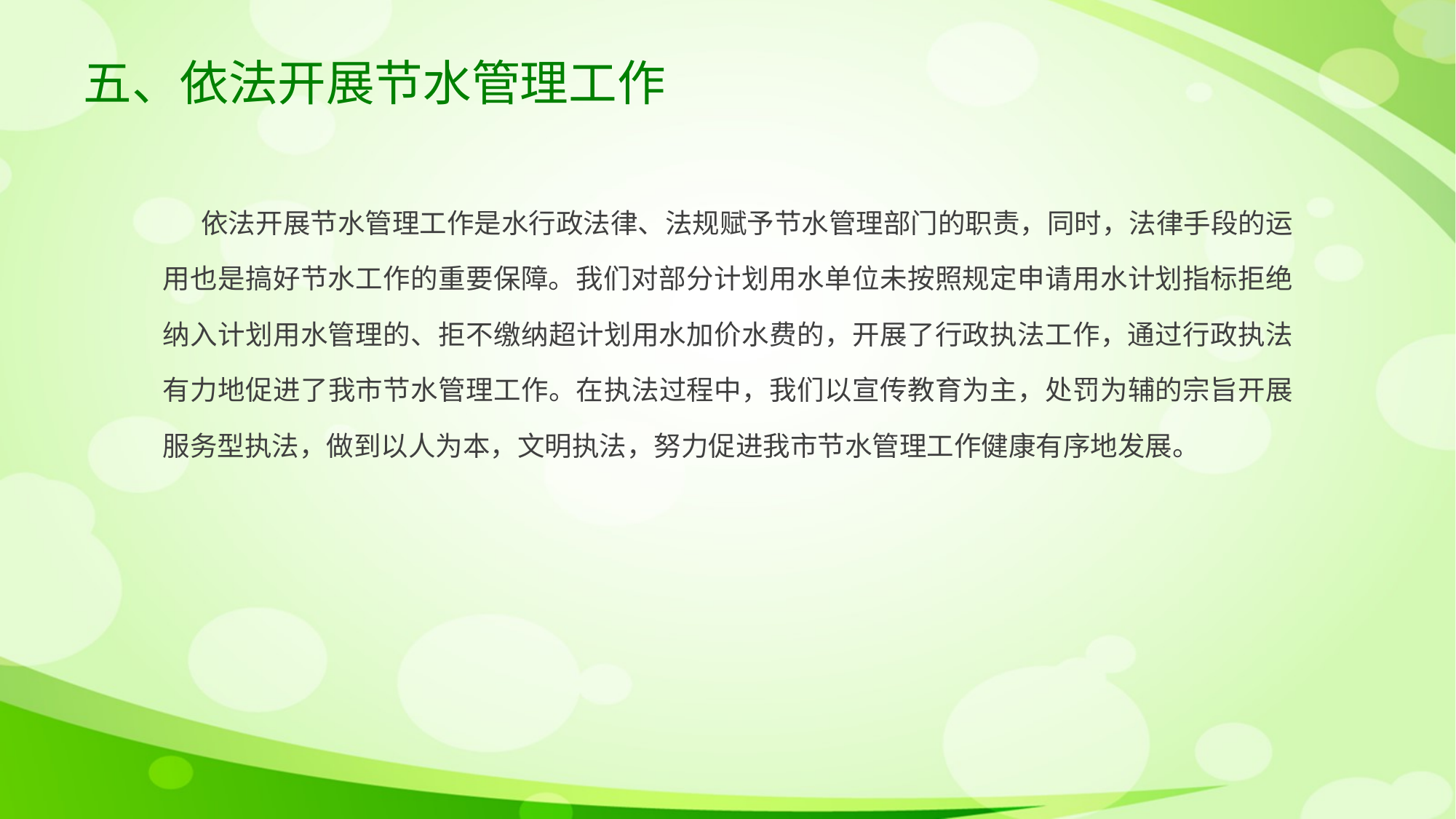

五、依法开展节水管理工作
       依法开展节水管理工作是水行政法律、法规赋予节水管理部门的职责，同时，法律手段的运用也是搞好节水工作的重要保障。我们对部分计划用水单位未按照规定申请用水计划指标拒绝纳入计划用水管理的、拒不缴纳超计划用水加价水费的，开展了行政执法工作，通过行政执法有力地促进了我市节水管理工作。在执法过程中，我们以宣传教育为主，处罚为辅的宗旨开展服务型执法，做到以人为本，文明执法，努力促进我市节水管理工作健康有序地发展。